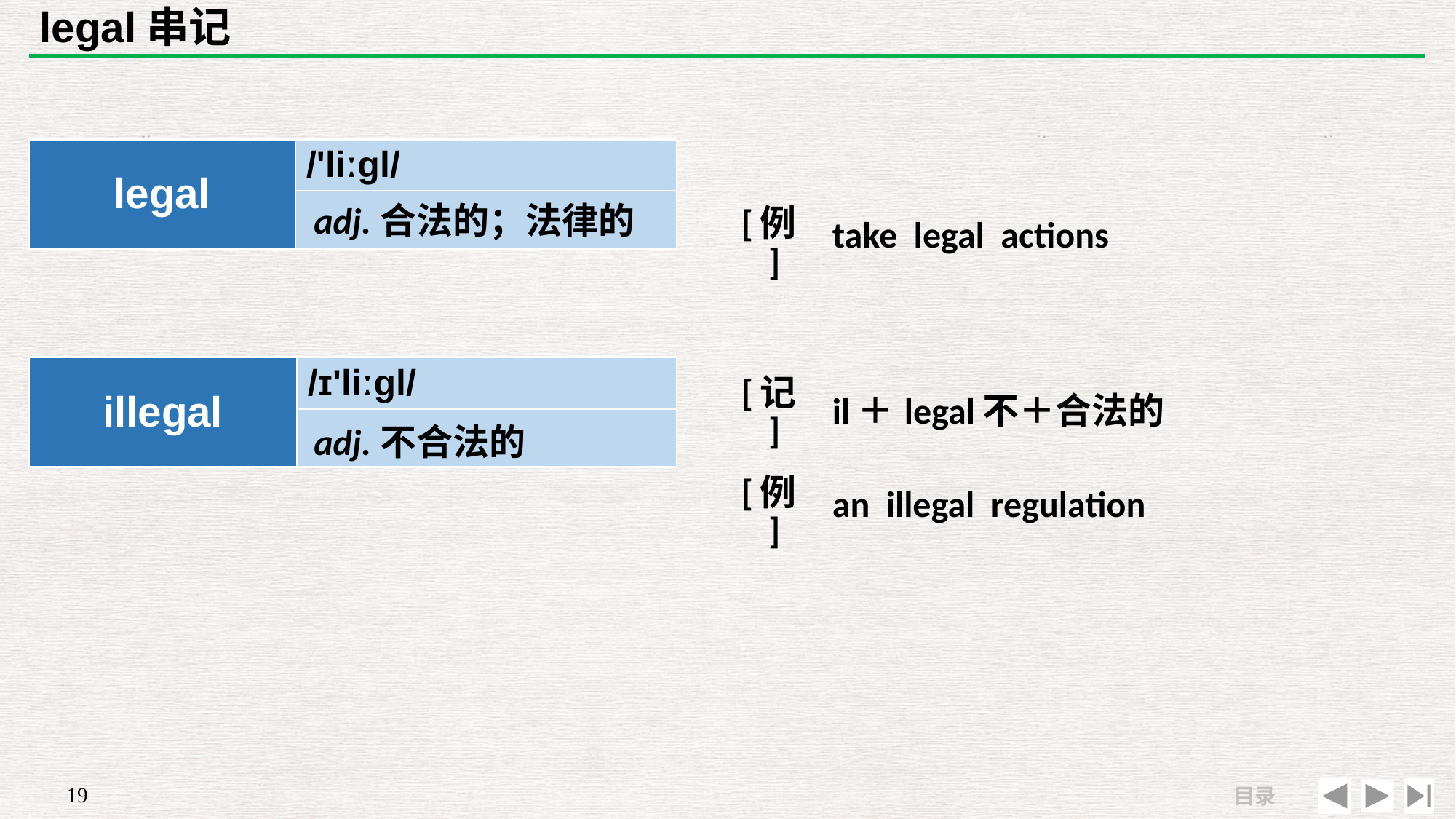

# legal串记

| legal | /'liːɡl/ |
| --- | --- |
|  |  |
|  |  |
| --- | --- |
| [例] | take legal actions |
adj.合法的；法律的
| illegal | /ɪ'liːɡl/ |
| --- | --- |
|  |  |
| [记] | il＋legal不＋合法的 |
| --- | --- |
| [例] | an illegal regulation |
adj.不合法的